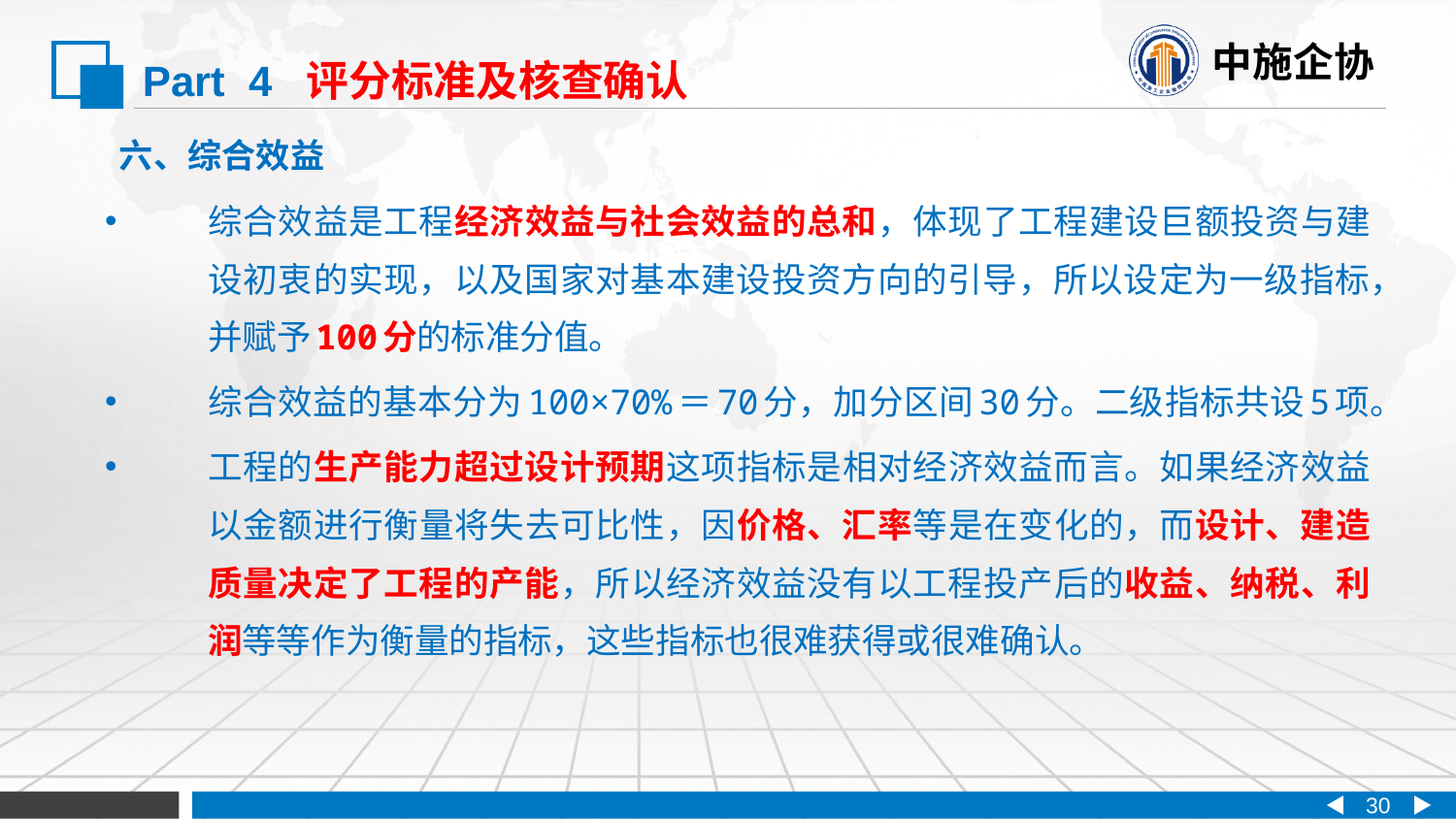

Part  4  评分标准及核查确认
   六、综合效益
综合效益是工程经济效益与社会效益的总和，体现了工程建设巨额投资与建设初衷的实现，以及国家对基本建设投资方向的引导，所以设定为一级指标，并赋予100分的标准分值。
综合效益的基本分为100×70%＝70分，加分区间30分。二级指标共设5项。
工程的生产能力超过设计预期这项指标是相对经济效益而言。如果经济效益以金额进行衡量将失去可比性，因价格、汇率等是在变化的，而设计、建造质量决定了工程的产能，所以经济效益没有以工程投产后的收益、纳税、利润等等作为衡量的指标，这些指标也很难获得或很难确认。